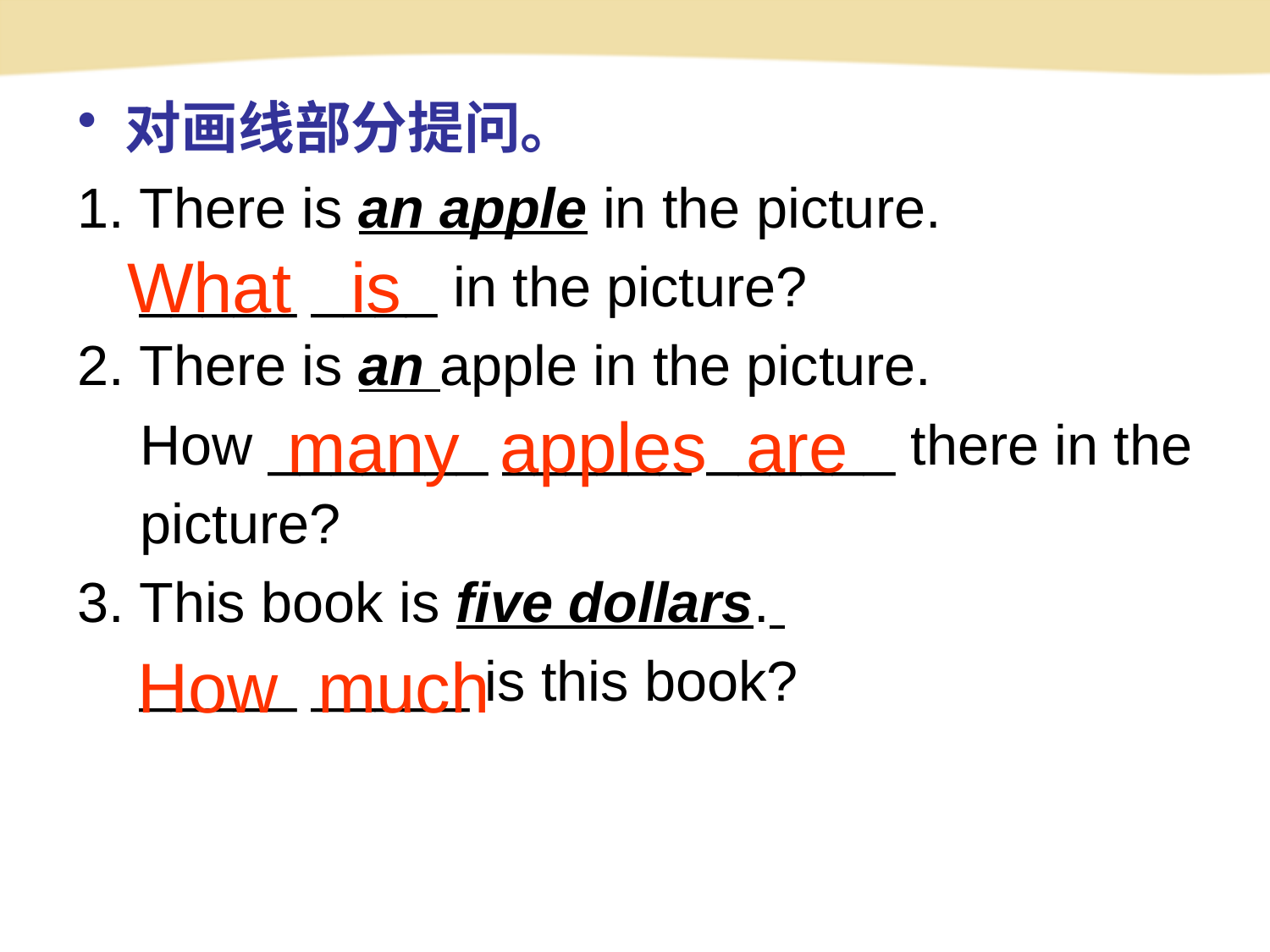

对画线部分提问。
1. There is an apple in the picture.
    _____ ____ in the picture?
2. There is an apple in the picture.
    How _______ ______ ______ there in the
    picture?
3. This book is five dollars.
    _____ _____ is this book?
What   is

many  apples  are
How  much